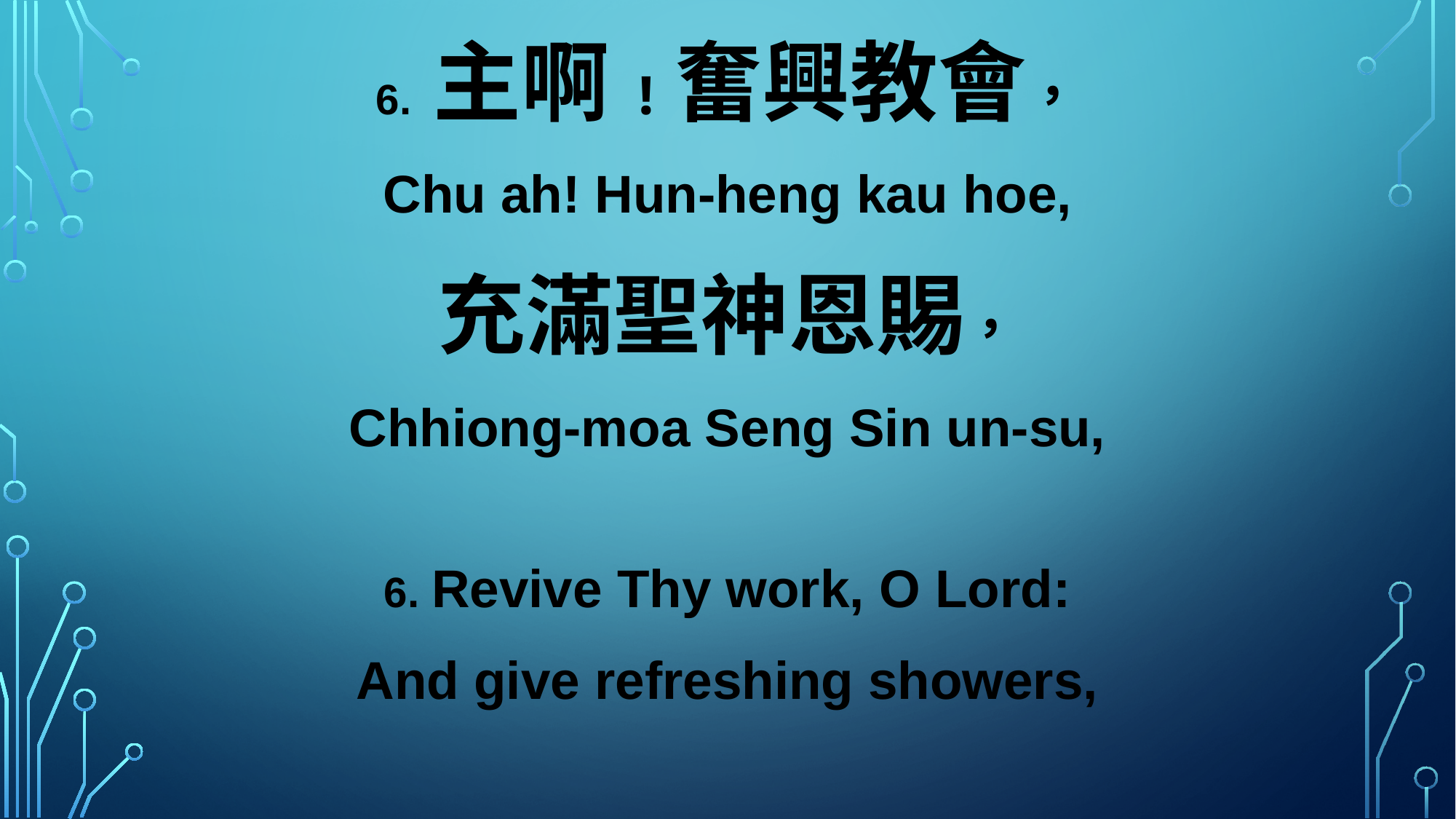

6. 主啊!奮興教會，
Chu ah! Hun-heng kau hoe,
充滿聖神恩賜，
Chhiong-moa Seng Sin un-su,

6. Revive Thy work, O Lord:
And give refreshing showers,